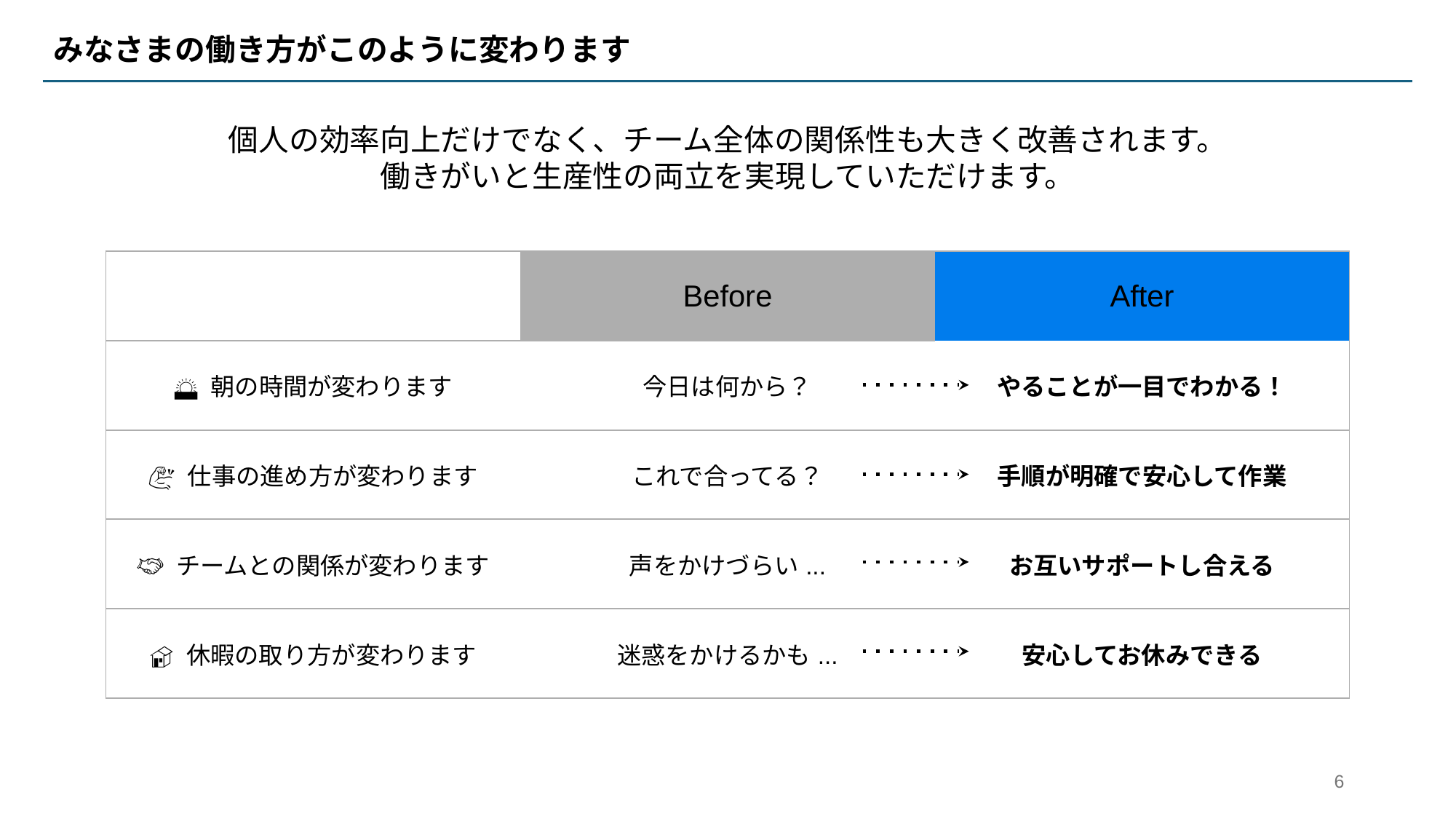

# みなさまの働き方がこのように変わります
個人の効率向上だけでなく、チーム全体の関係性も大きく改善されます。
働きがいと生産性の両立を実現していただけます。

|  | Before | After |
| --- | --- | --- |
| 🌅 朝の時間が変わります | 今日は何から？ | やることが一目でわかる！ |
| 💪 仕事の進め方が変わります | これで合ってる？ | 手順が明確で安心して作業 |
| 🤝 チームとの関係が変わります | 声をかけづらい... | お互いサポートし合える |
| 🏠 休暇の取り方が変わります | 迷惑をかけるかも... | 安心してお休みできる |
6